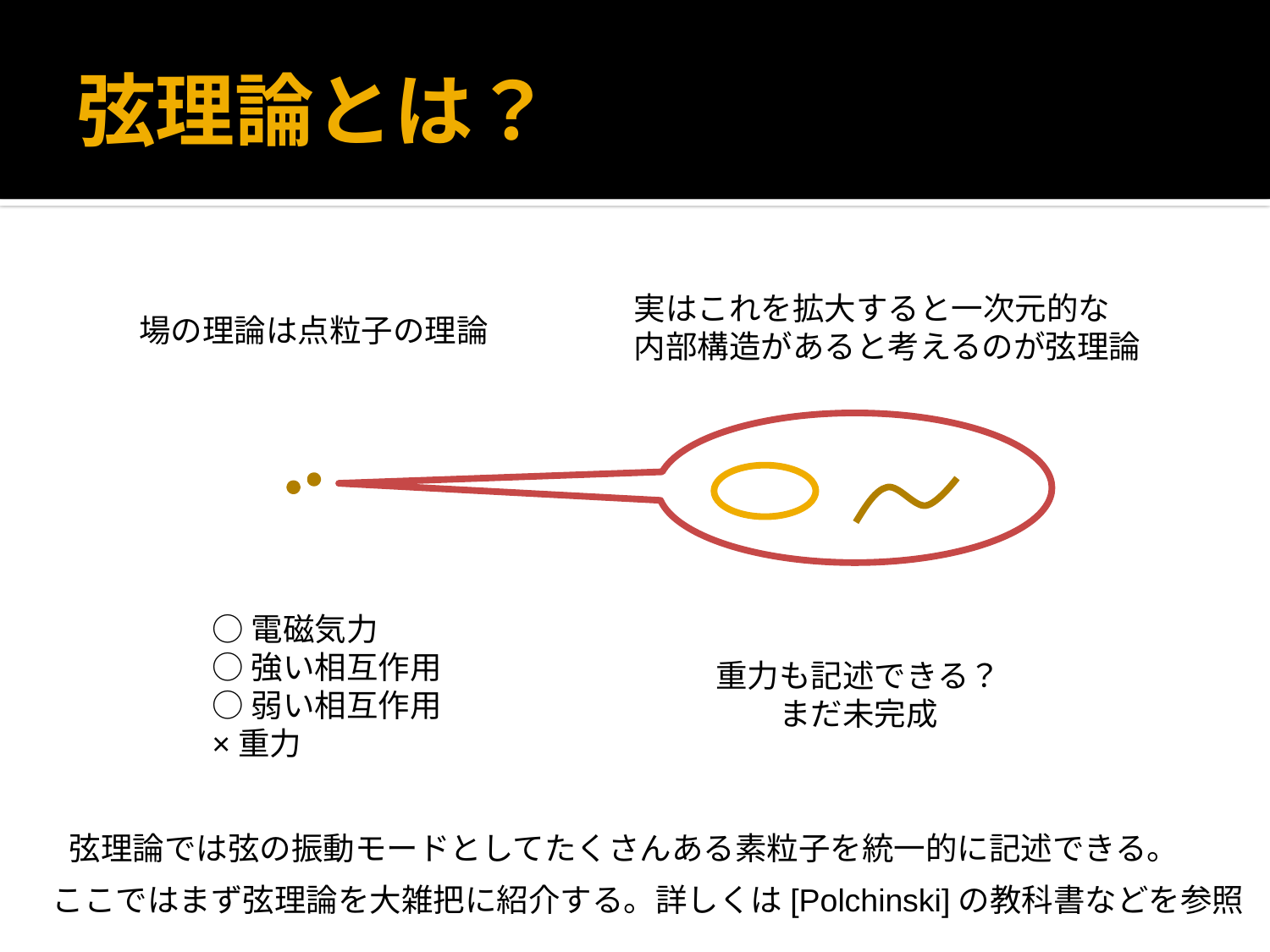

# 弦理論とは？
実はこれを拡大すると一次元的な
内部構造があると考えるのが弦理論
場の理論は点粒子の理論

○電磁気力
○強い相互作用
○弱い相互作用
×重力
重力も記述できる？
まだ未完成
弦理論では弦の振動モードとしてたくさんある素粒子を統一的に記述できる。
ここではまず弦理論を大雑把に紹介する。詳しくは[Polchinski]の教科書などを参照